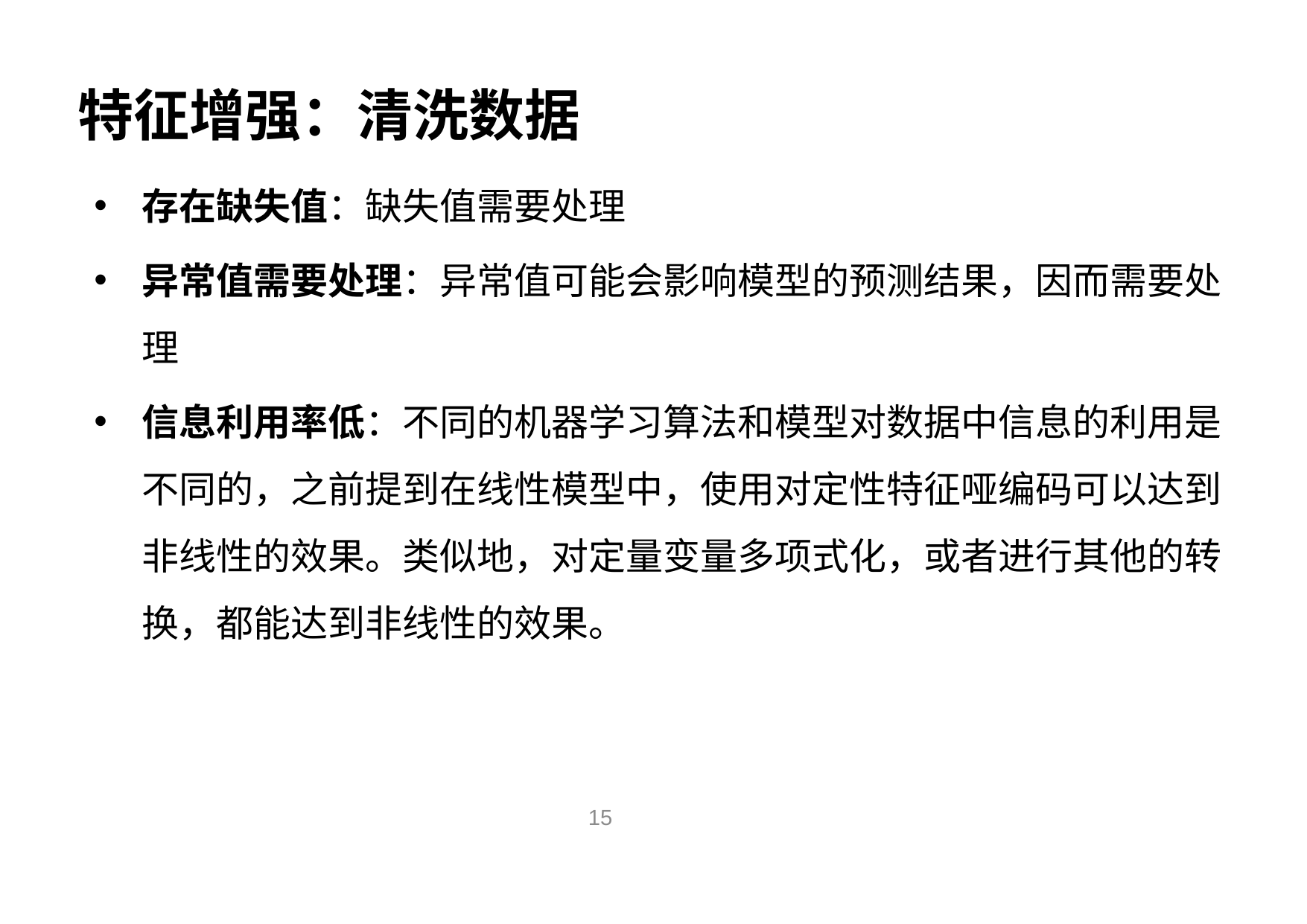

# 特征增强：清洗数据
存在缺失值：缺失值需要处理
异常值需要处理：异常值可能会影响模型的预测结果，因而需要处理
信息利用率低：不同的机器学习算法和模型对数据中信息的利用是不同的，之前提到在线性模型中，使用对定性特征哑编码可以达到非线性的效果。类似地，对定量变量多项式化，或者进行其他的转换，都能达到非线性的效果。

15